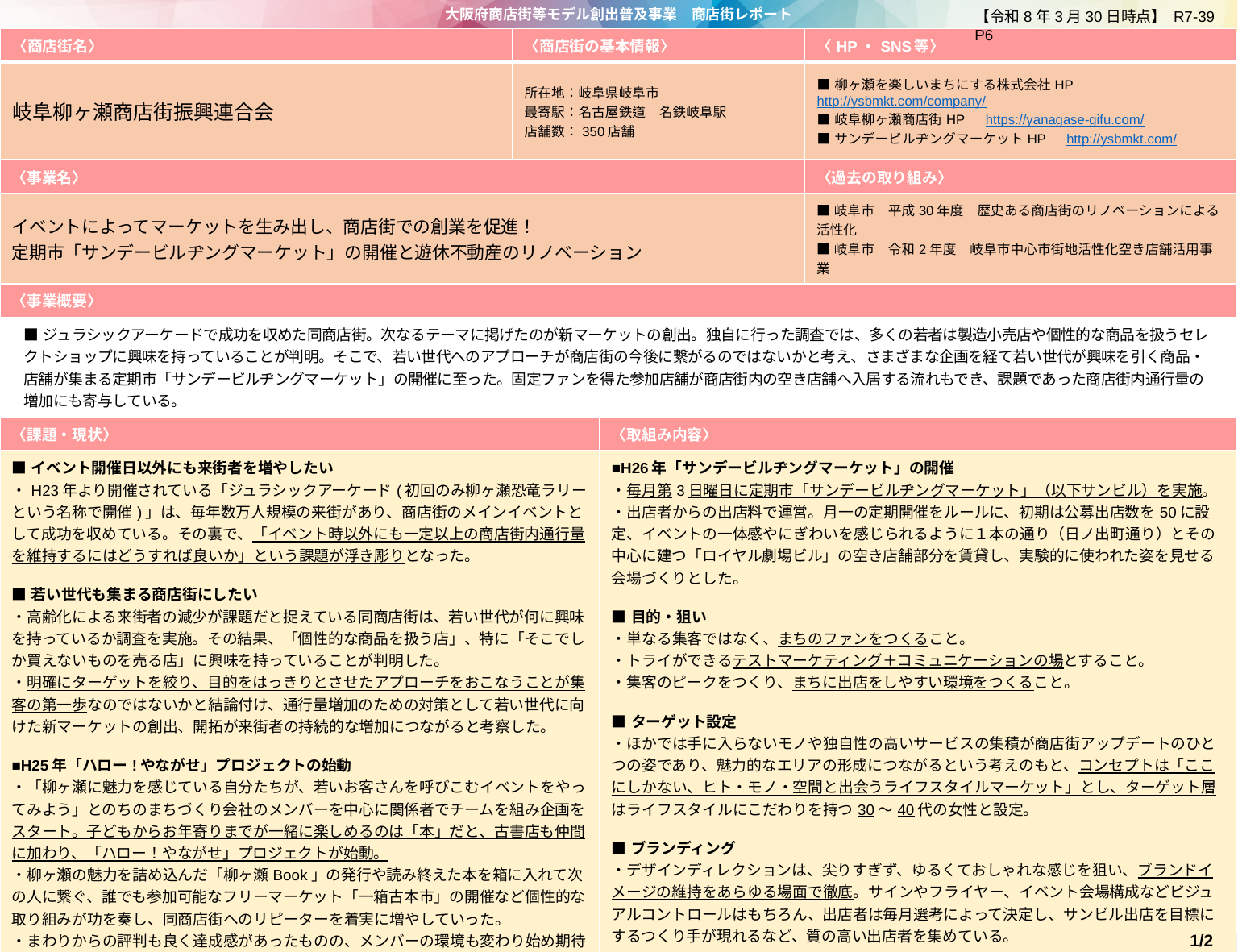

【令和8年3月30日時点】 R7-39 P6
| 〈商店街名〉 | 〈商店街の基本情報〉 |  | 〈HP・SNS等〉 |
| --- | --- | --- | --- |
| 岐阜柳ヶ瀬商店街振興連合会 | 所在地：岐阜県岐阜市 最寄駅：名古屋鉄道　名鉄岐阜駅 店舗数：350店舗 |  | ■柳ヶ瀬を楽しいまちにする株式会社HP　http://ysbmkt.com/company/ ■岐阜柳ヶ瀬商店街HP　https://yanagase-gifu.com/ ■サンデービルヂングマーケットHP　http://ysbmkt.com/ |
| 〈事業名〉 |  |  | 〈過去の取り組み〉 |
| イベントによってマーケットを生み出し、商店街での創業を促進！ 定期市「サンデービルヂングマーケット」の開催と遊休不動産のリノベーション |  |  | ■岐阜市　平成30年度　歴史ある商店街のリノベーションによる活性化 ■岐阜市　令和2年度　岐阜市中心市街地活性化空き店舗活用事業 |
| 〈事業概要〉 |  |  |  |
| ■ジュラシックアーケードで成功を収めた同商店街。次なるテーマに掲げたのが新マーケットの創出。独自に行った調査では、多くの若者は製造小売店や個性的な商品を扱うセレクトショップに興味を持っていることが判明。そこで、若い世代へのアプローチが商店街の今後に繋がるのではないかと考え、さまざまな企画を経て若い世代が興味を引く商品・店舗が集まる定期市「サンデービルヂングマーケット」の開催に至った。固定ファンを得た参加店舗が商店街内の空き店舗へ入居する流れもでき、課題であった商店街内通行量の増加にも寄与している。 |  |  |  |
| 〈課題・現状〉 |  | 〈取組み内容〉 |  |
| ■イベント開催日以外にも来街者を増やしたい ・H23年より開催されている「ジュラシックアーケード(初回のみ柳ヶ瀬恐竜ラリーという名称で開催)」は、毎年数万人規模の来街があり、商店街のメインイベントとして成功を収めている。その裏で、「イベント時以外にも一定以上の商店街内通行量を維持するにはどうすれば良いか」という課題が浮き彫りとなった。 ■若い世代も集まる商店街にしたい ・高齢化による来街者の減少が課題だと捉えている同商店街は、若い世代が何に興味を持っているか調査を実施。その結果、「個性的な商品を扱う店」、特に「そこでしか買えないものを売る店」に興味を持っていることが判明した。 ・明確にターゲットを絞り、目的をはっきりとさせたアプローチをおこなうことが集客の第一歩なのではないかと結論付け、通行量増加のための対策として若い世代に向けた新マーケットの創出、開拓が来街者の持続的な増加につながると考察した。 ■H25年「ハロー!やながせ」プロジェクトの始動 ・「柳ヶ瀬に魅力を感じている自分たちが、若いお客さんを呼びこむイベントをやってみよう」とのちのまちづくり会社のメンバーを中心に関係者でチームを組み企画をスタート。子どもからお年寄りまでが一緒に楽しめるのは「本」だと、古書店も仲間に加わり、「ハロー！やながせ」プロジェクトが始動。 ・柳ヶ瀬の魅力を詰め込んだ「柳ヶ瀬Book」の発行や読み終えた本を箱に入れて次の人に繋ぐ、誰でも参加可能なフリーマーケット「一箱古本市」の開催など個性的な取り組みが功を奏し、同商店街へのリピーターを着実に増やしていった。 ・まわりからの評判も良く達成感があったものの、メンバーの環境も変わり始め期待に応えるばかりに本業が圧迫されていく状況となり、「ハロー!やながせ」プロジェクトは発展的解消をすることに。 ⇒運営サイドが負担に感じると続かないこと、一過性のイベントではまちに変化は起こせないことをあらためて実感。もっと戦略的で継続的な取り組みを検討することに。 |  | ■H26年「サンデービルヂングマーケット」の開催 ・毎月第3日曜日に定期市「サンデービルヂングマーケット」（以下サンビル）を実施。 ・出店者からの出店料で運営。月一の定期開催をルールに、初期は公募出店数を50に設定、イベントの一体感やにぎわいを感じられるように１本の通り（日ノ出町通り）とその中心に建つ「ロイヤル劇場ビル」の空き店舗部分を賃貸し、実験的に使われた姿を見せる会場づくりとした。 ■目的・狙い ・単なる集客ではなく、まちのファンをつくること。 ・トライができるテストマーケティング＋コミュニケーションの場とすること。 ・集客のピークをつくり、まちに出店をしやすい環境をつくること。 ■ターゲット設定 ・ほかでは手に入らないモノや独自性の高いサービスの集積が商店街アップデートのひとつの姿であり、魅力的なエリアの形成につながるという考えのもと、コンセプトは「ここにしかない、ヒト・モノ・空間と出会うライフスタイルマーケット」とし、ターゲット層はライフスタイルにこだわりを持つ30～40代の女性と設定。 ■ブランディング ・デザインディレクションは、尖りすぎず、ゆるくておしゃれな感じを狙い、ブランドイメージの維持をあらゆる場面で徹底。サインやフライヤー、イベント会場構成などビジュアルコントロールはもちろん、出店者は毎月選考によって決定し、サンビル出店を目標にするつくり手が現れるなど、質の高い出店者を集めている。 ■集客 ・感度の高いゲスト出店者を迎えるなど集客力のある企画を打ち、SNSを情報発信の軸として積極的に広報活動を行った。 ・特に効果があったのは地域を切り口にいくつかのお店が集まるローカル企画。岐阜市外や他県から個性的な出店者を招き、柳ヶ瀬で自分たちの世界観を表現するユニークな企画が集客へと繋がった。 ■柳ヶ瀬での創業にもつなげるため、出店者からアンケートをとり、売上分析や意見収集を行い、フィードバックを行うなど、積極的にコミュニケーションをとった。 |  |
1/2